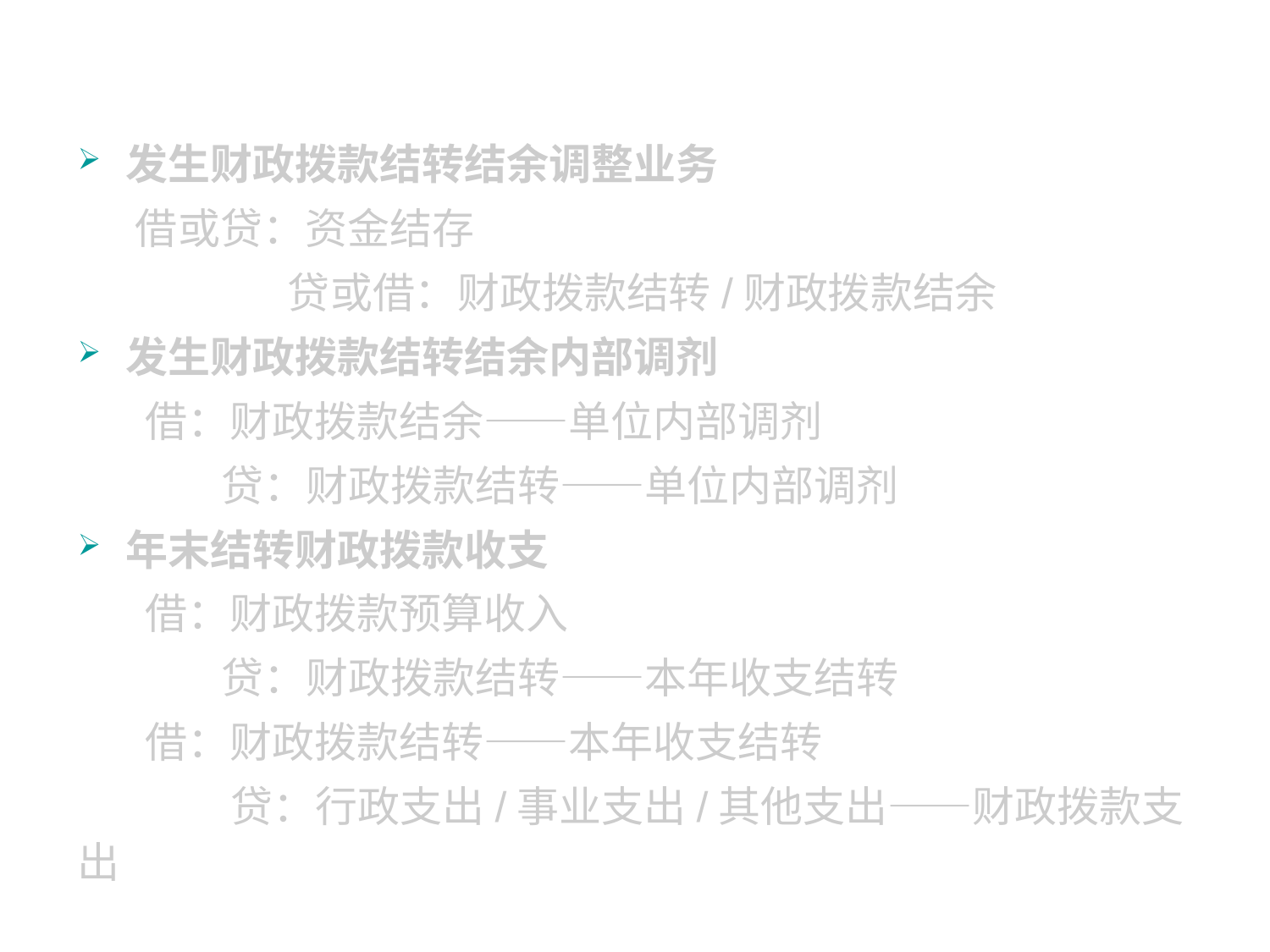

发生财政拨款结转结余调整业务
     借或贷：资金结存
                     贷或借：财政拨款结转/财政拨款结余
发生财政拨款结转结余内部调剂
      借：财政拨款结余——单位内部调剂
              贷：财政拨款结转——单位内部调剂
年末结转财政拨款收支
      借：财政拨款预算收入
              贷：财政拨款结转——本年收支结转
      借：财政拨款结转——本年收支结转
               贷：行政支出/事业支出/其他支出——财政拨款支出

186